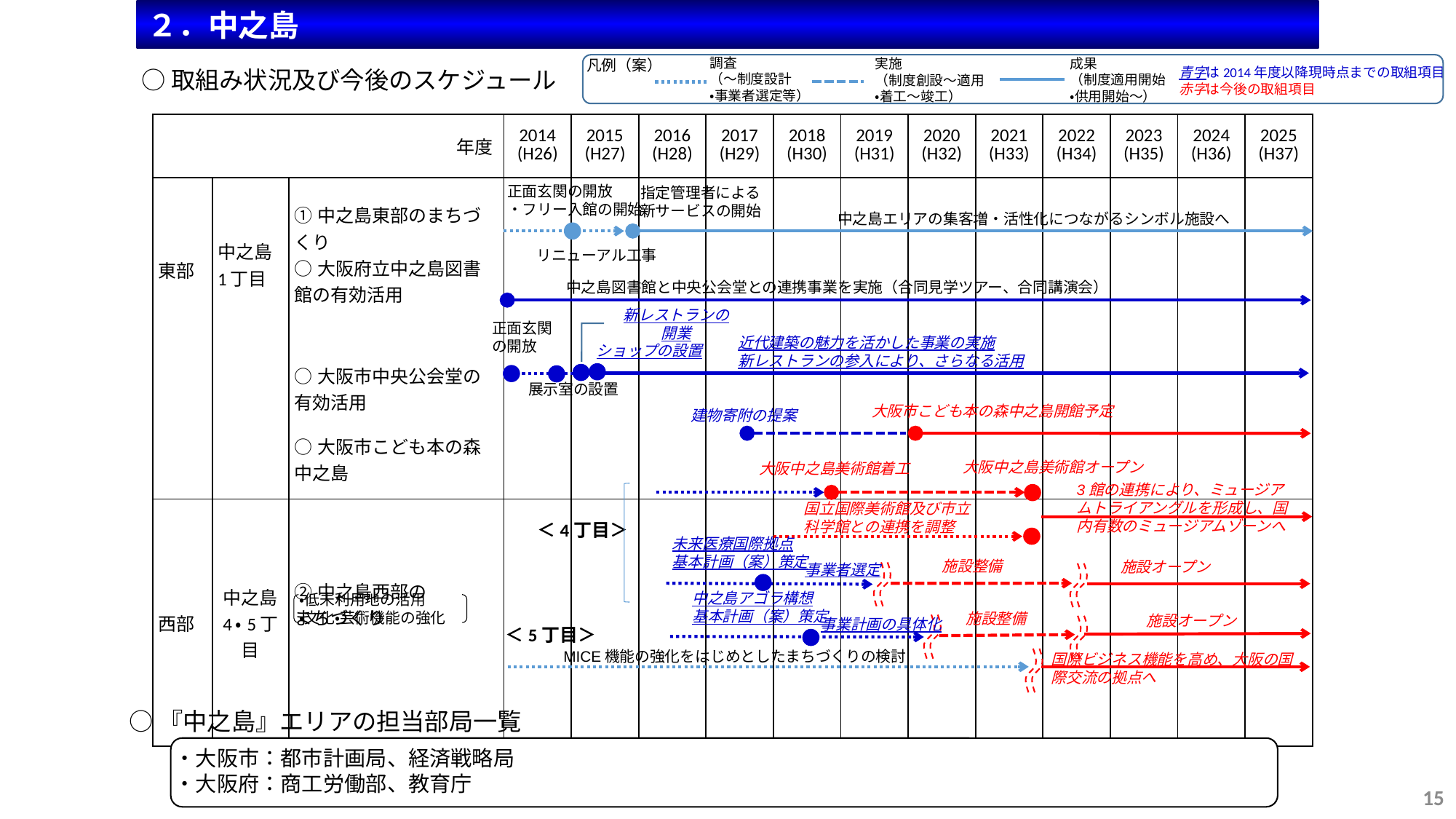

２．中之島
調査
（～制度設計
・事業者選定等）
成果
（制度適用開始
・供用開始～）
実施
（制度創設～適用
・着工～竣工）
凡例（案）

青字は2014年度以降現時点までの取組項目
赤字は今後の取組項目
○取組み状況及び今後のスケジュール
| 年度 |  |  | 2014 (H26) | 2015 (H27) | 2016 (H28) | 2017 (H29) | 2018 (H30) | 2019 (H31) | 2020 (H32) | 2021 (H33) | 2022 (H34) | 2023 (H35) | 2024 (H36) | 2025 (H37) |
| --- | --- | --- | --- | --- | --- | --- | --- | --- | --- | --- | --- | --- | --- | --- |
| 東部 | 中之島 1丁目 | ①中之島東部のまちづくり ○大阪府立中之島図書館の有効活用 ○大阪市中央公会堂の 有効活用 ○大阪市こども本の森中之島 |  |  |  |  |  |  |  |  |  |  |  |  |
| 西部 | 中之島 4・5丁目 | ②中之島西部の まちづくり |  |  |  |  |  |  |  |  |  |  |  |  |
正面玄関の開放
・フリー入館の開始
指定管理者による
新サービスの開始
中之島エリアの集客増・活性化につながるシンボル施設へ

リニューアル工事
中之島図書館と中央公会堂との連携事業を実施（合同見学ツアー、合同講演会）
正面玄関
の開放
新レストランの開業

近代建築の魅力を活かした事業の実施
新レストランの参入により、さらなる活用
ショップの設置

展示室の設置
大阪市こども本の森中之島開館予定
建物寄附の提案
大阪中之島美術館オープン
大阪中之島美術館着工
3館の連携により、ミュージアムトライアングルを形成し、国内有数のミュージアムゾーンへ

国立国際美術館及び市立科学館との連携を調整
＜4丁目＞

未来医療国際拠点
基本計画（案）策定
施設整備
施設オープン
事業者選定

中之島アゴラ構想
基本計画（案）策定
・低未利用地の活用
・文化・芸術機能の強化
施設整備
施設オープン
事業計画の具体化

＜5丁目＞

MICE機能の強化をはじめとしたまちづくりの検討
国際ビジネス機能を高め、大阪の国際交流の拠点へ

○『中之島』エリアの担当部局一覧

・大阪市：都市計画局、経済戦略局
・大阪府：商工労働部、教育庁
15